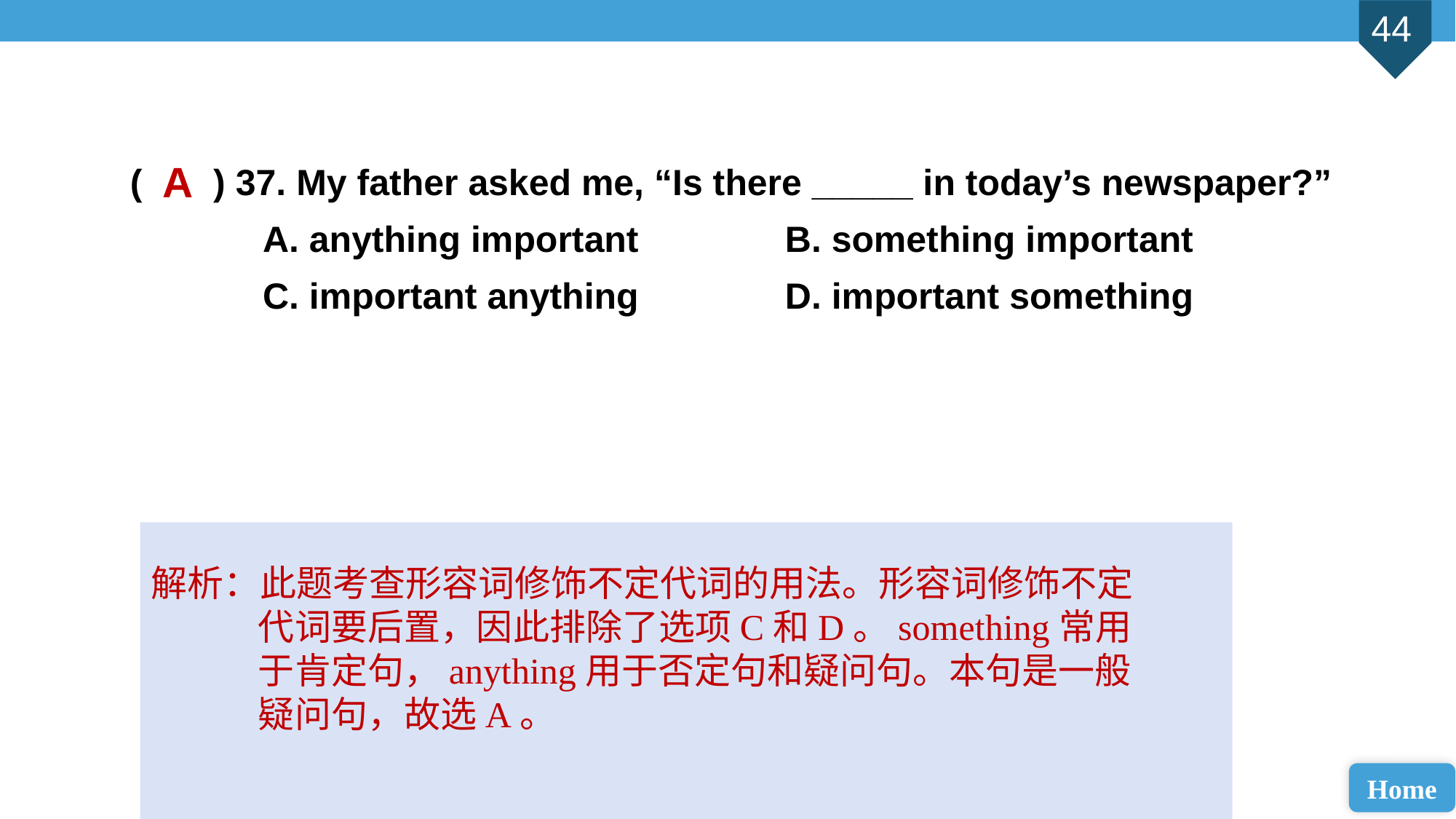

(       ) 37. My father asked me, “Is there _____ in today’s newspaper?”
             A. anything important 		B. something important
             C. important anything 		D. important something
A

解析：此题考查形容词修饰不定代词的用法。形容词修饰不定代词要后置，因此排除了选项C和D。something常用于肯定句，anything用于否定句和疑问句。本句是一般疑问句，故选A。